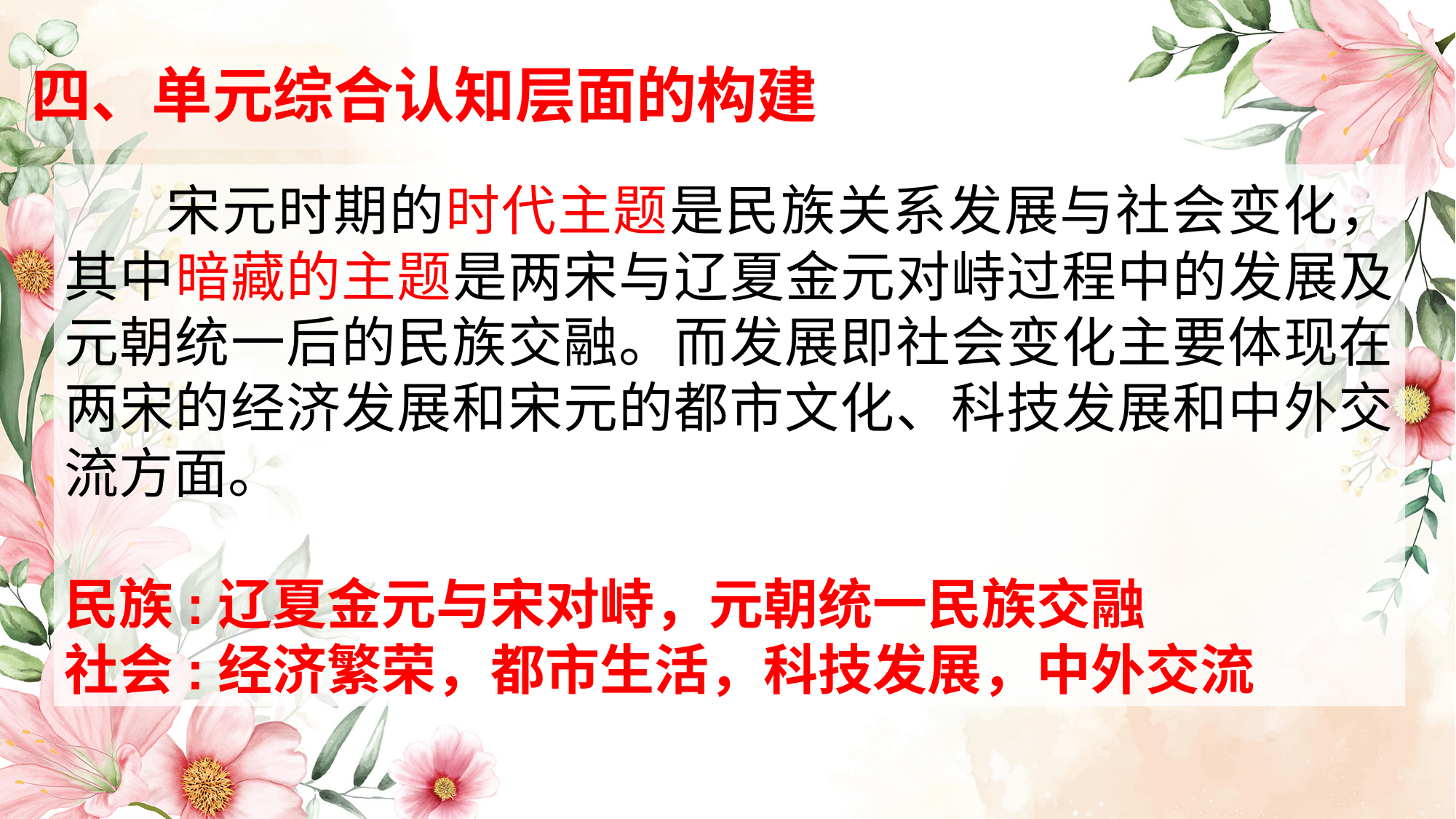

四、单元综合认知层面的构建
      宋元时期的时代主题是民族关系发展与社会变化，其中暗藏的主题是两宋与辽夏金元对峙过程中的发展及元朝统一后的民族交融。而发展即社会变化主要体现在两宋的经济发展和宋元的都市文化、科技发展和中外交流方面。

民族:辽夏金元与宋对峙，元朝统一民族交融
社会:经济繁荣，都市生活，科技发展，中外交流